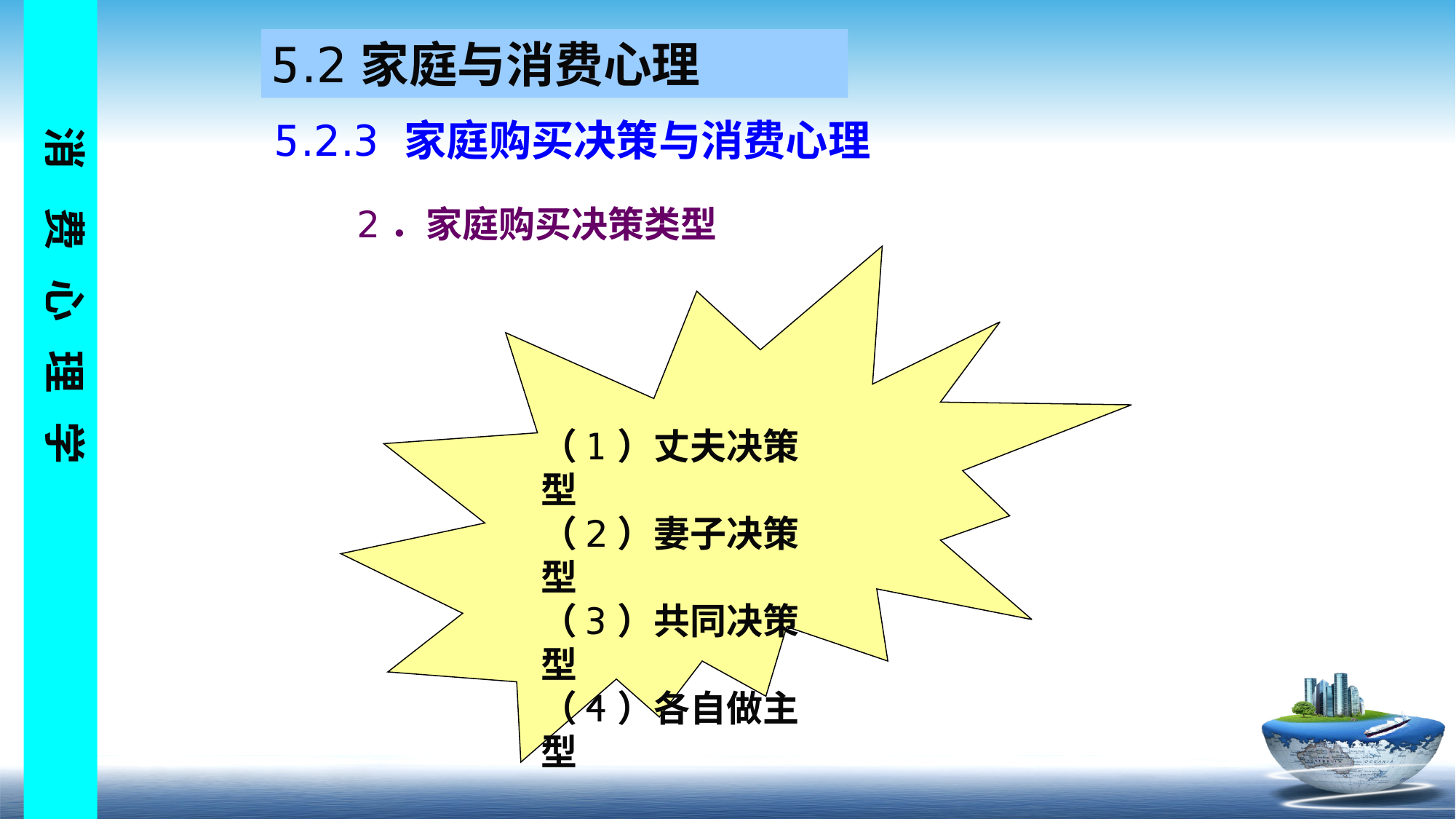

5.2家庭与消费心理
5.2.3 家庭购买决策与消费心理

2．家庭购买决策类型

（1）丈夫决策型
（2）妻子决策型
（3）共同决策型
（4）各自做主型